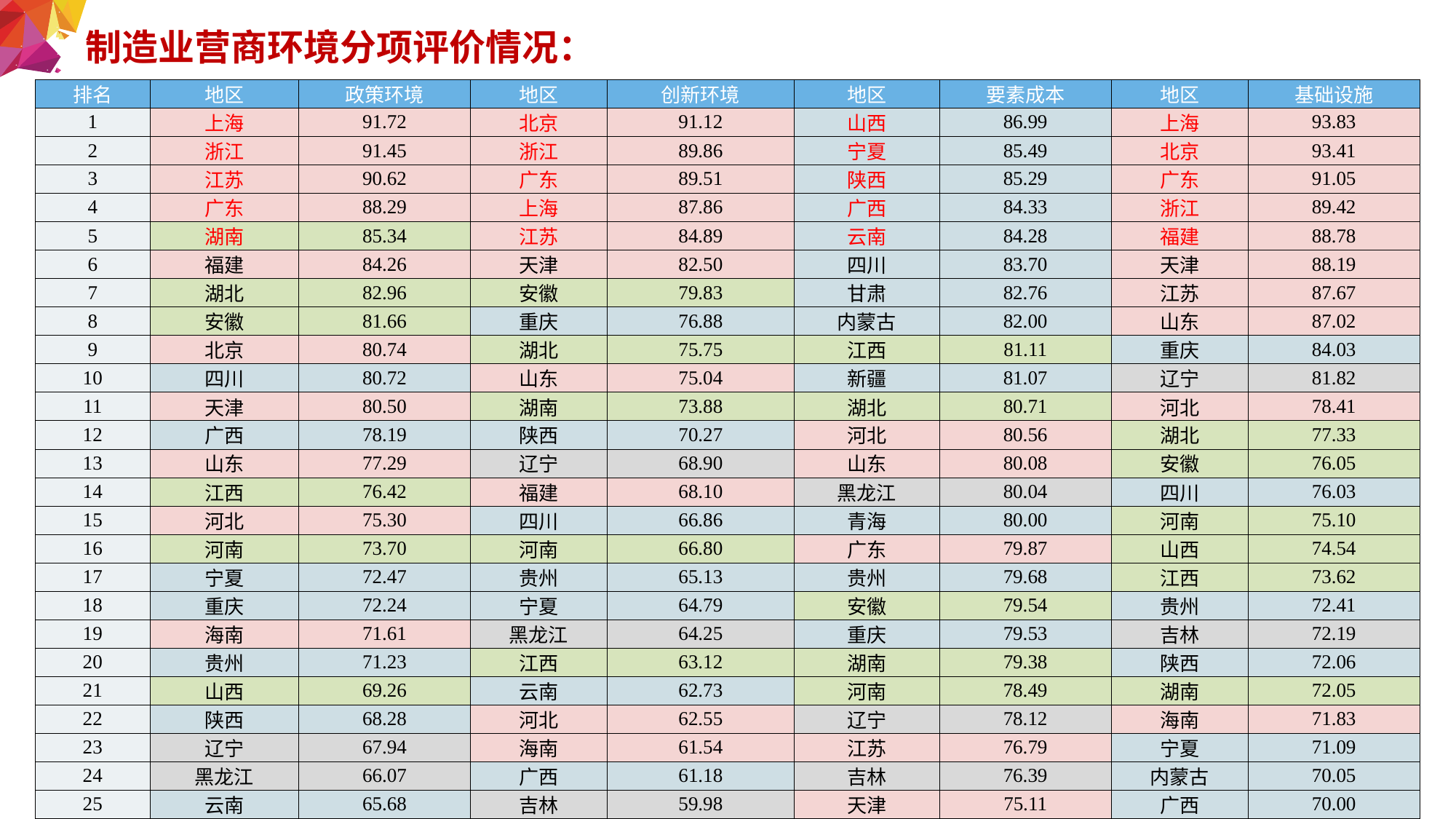

制造业营商环境分项评价情况：
| 排名 | 地区 | 政策环境 | 地区 | 创新环境 | 地区 | 要素成本 | 地区 | 基础设施 |
| --- | --- | --- | --- | --- | --- | --- | --- | --- |
| 1 | 上海 | 91.72 | 北京 | 91.12 | 山西 | 86.99 | 上海 | 93.83 |
| 2 | 浙江 | 91.45 | 浙江 | 89.86 | 宁夏 | 85.49 | 北京 | 93.41 |
| 3 | 江苏 | 90.62 | 广东 | 89.51 | 陕西 | 85.29 | 广东 | 91.05 |
| 4 | 广东 | 88.29 | 上海 | 87.86 | 广西 | 84.33 | 浙江 | 89.42 |
| 5 | 湖南 | 85.34 | 江苏 | 84.89 | 云南 | 84.28 | 福建 | 88.78 |
| 6 | 福建 | 84.26 | 天津 | 82.50 | 四川 | 83.70 | 天津 | 88.19 |
| 7 | 湖北 | 82.96 | 安徽 | 79.83 | 甘肃 | 82.76 | 江苏 | 87.67 |
| 8 | 安徽 | 81.66 | 重庆 | 76.88 | 内蒙古 | 82.00 | 山东 | 87.02 |
| 9 | 北京 | 80.74 | 湖北 | 75.75 | 江西 | 81.11 | 重庆 | 84.03 |
| 10 | 四川 | 80.72 | 山东 | 75.04 | 新疆 | 81.07 | 辽宁 | 81.82 |
| 11 | 天津 | 80.50 | 湖南 | 73.88 | 湖北 | 80.71 | 河北 | 78.41 |
| 12 | 广西 | 78.19 | 陕西 | 70.27 | 河北 | 80.56 | 湖北 | 77.33 |
| 13 | 山东 | 77.29 | 辽宁 | 68.90 | 山东 | 80.08 | 安徽 | 76.05 |
| 14 | 江西 | 76.42 | 福建 | 68.10 | 黑龙江 | 80.04 | 四川 | 76.03 |
| 15 | 河北 | 75.30 | 四川 | 66.86 | 青海 | 80.00 | 河南 | 75.10 |
| 16 | 河南 | 73.70 | 河南 | 66.80 | 广东 | 79.87 | 山西 | 74.54 |
| 17 | 宁夏 | 72.47 | 贵州 | 65.13 | 贵州 | 79.68 | 江西 | 73.62 |
| 18 | 重庆 | 72.24 | 宁夏 | 64.79 | 安徽 | 79.54 | 贵州 | 72.41 |
| 19 | 海南 | 71.61 | 黑龙江 | 64.25 | 重庆 | 79.53 | 吉林 | 72.19 |
| 20 | 贵州 | 71.23 | 江西 | 63.12 | 湖南 | 79.38 | 陕西 | 72.06 |
| 21 | 山西 | 69.26 | 云南 | 62.73 | 河南 | 78.49 | 湖南 | 72.05 |
| 22 | 陕西 | 68.28 | 河北 | 62.55 | 辽宁 | 78.12 | 海南 | 71.83 |
| 23 | 辽宁 | 67.94 | 海南 | 61.54 | 江苏 | 76.79 | 宁夏 | 71.09 |
| 24 | 黑龙江 | 66.07 | 广西 | 61.18 | 吉林 | 76.39 | 内蒙古 | 70.05 |
| 25 | 云南 | 65.68 | 吉林 | 59.98 | 天津 | 75.11 | 广西 | 70.00 |
| 26 | 吉林 | 62.37 | 山西 | 57.15 | 浙江 | 74.52 | 黑龙江 | 68.98 |
| 27 | 内蒙古 | 60.91 | 甘肃 | 56.56 | 海南 | 72.93 | 云南 | 67.02 |
| 28 | 青海 | 60.85 | 青海 | 55.45 | 福建 | 70.07 | 青海 | 65.77 |
| 29 | 新疆 | 59.06 | 内蒙古 | 55.26 | 北京 | 68.01 | 甘肃 | 64.21 |
| 30 | 甘肃 | 58.90 | 新疆 | 51.98 | 上海 | 65.98 | 新疆 | 62.64 |